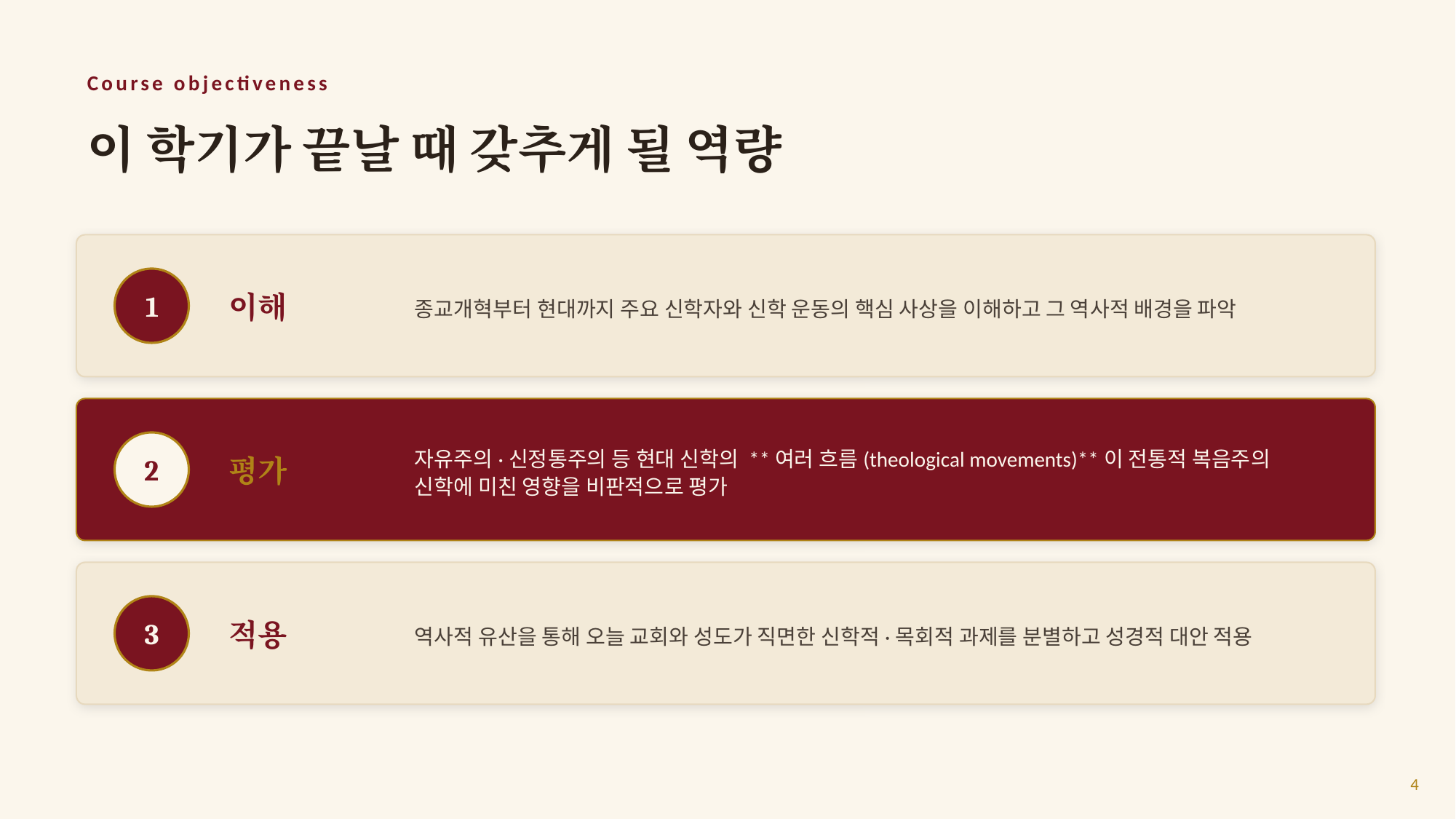

Course objectiveness
이 학기가 끝날 때 갖추게 될 역량

종교개혁부터 현대까지 주요 신학자와 신학 운동의 핵심 사상을 이해하고 그 역사적 배경을 파악
이해

1

자유주의·신정통주의 등 현대 신학의 **여러 흐름(theological movements)**이 전통적 복음주의 신학에 미친 영향을 비판적으로 평가
평가

2

역사적 유산을 통해 오늘 교회와 성도가 직면한 신학적·목회적 과제를 분별하고 성경적 대안 적용
적용

3
4